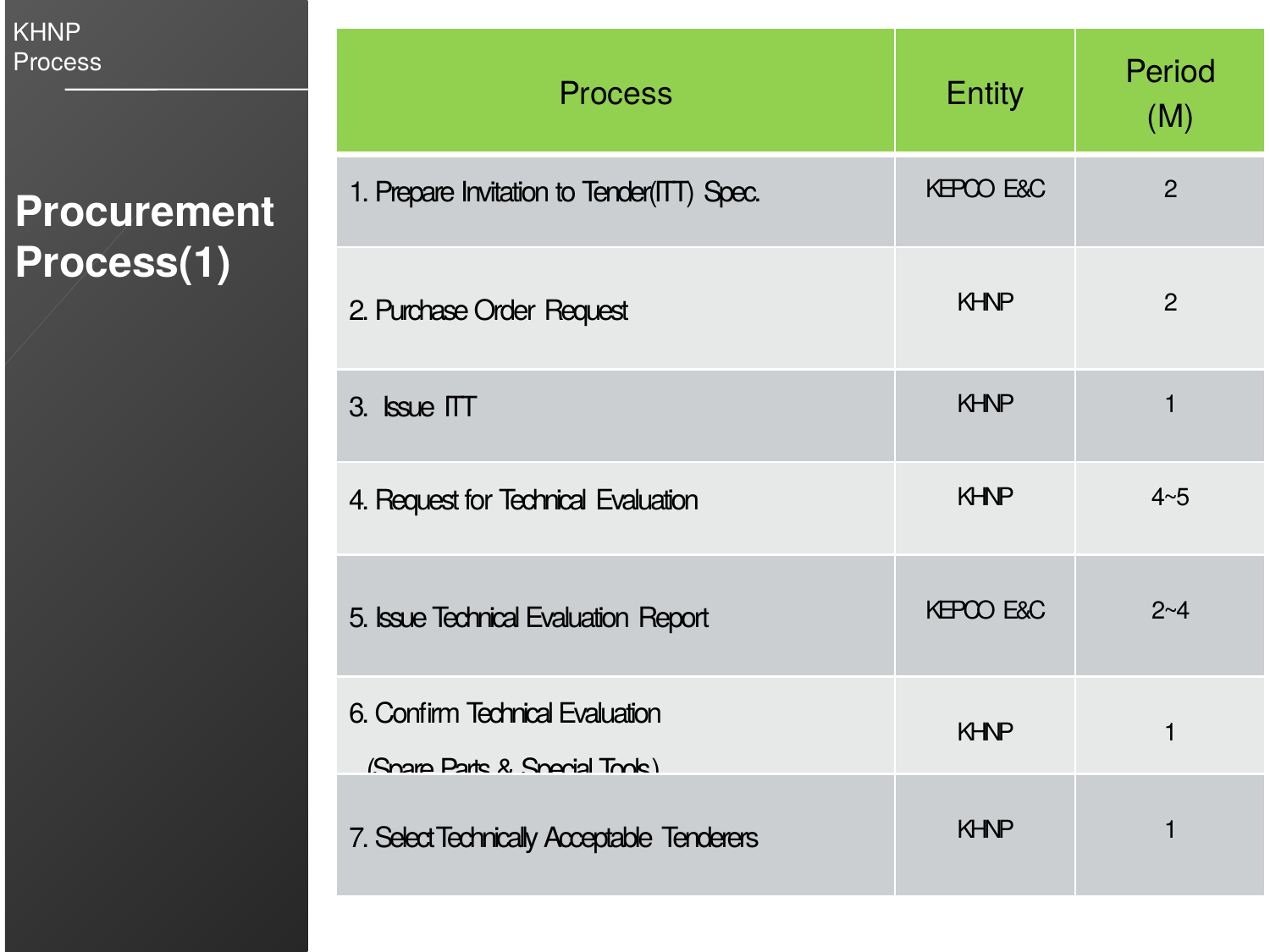

2 Company Profile
2.1
조직도
[ 본사 ]
Procurement Process(1)
KHNP
Process
| Process | Entity | Period (M) |
| --- | --- | --- |
| 1. Prepare Invitation to Tender(ITT) Spec. | KEPCO E&C | 2 |
| 2. Purchase Order Request | KHNP | 2 |
| 3. Issue ITT | KHNP | 1 |
| 4. Request for Technical Evaluation | KHNP | 4~5 |
| 5. Issue Technical Evaluation Report | KEPCO E&C | 2~4 |
| 6. Confirm Technical Evaluation (Spare Parts & Special Tools) | KHNP | 1 |
| 7. Select Technically Acceptable Tenderers | KHNP | 1 |